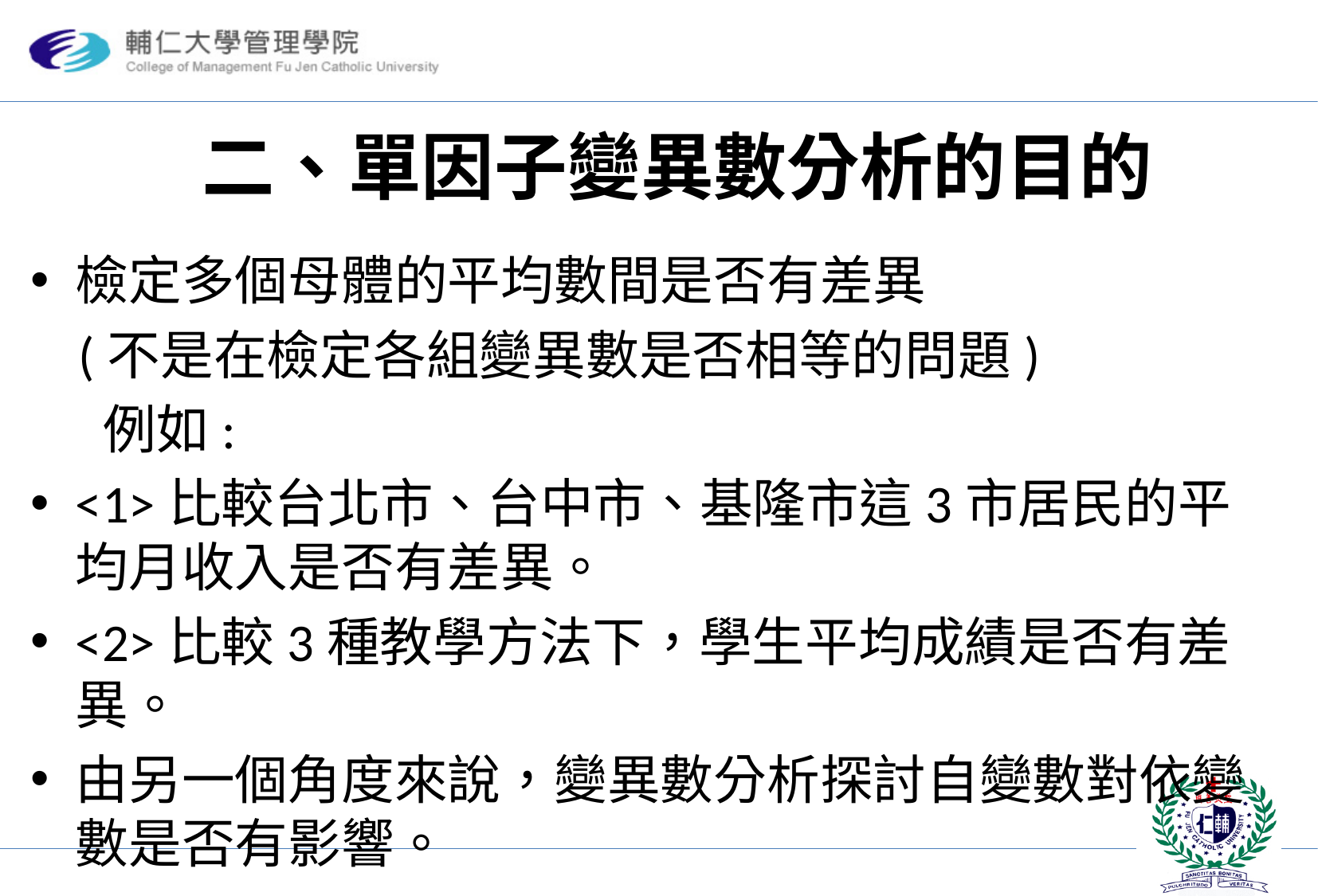

# 二、單因子變異數分析的目的
檢定多個母體的平均數間是否有差異
    (不是在檢定各組變異數是否相等的問題)
     例如:
<1>比較台北市、台中市、基隆市這3市居民的平均月收入是否有差異。
<2>比較3種教學方法下，學生平均成績是否有差異。
由另一個角度來說，變異數分析探討自變數對依變數是否有影響。